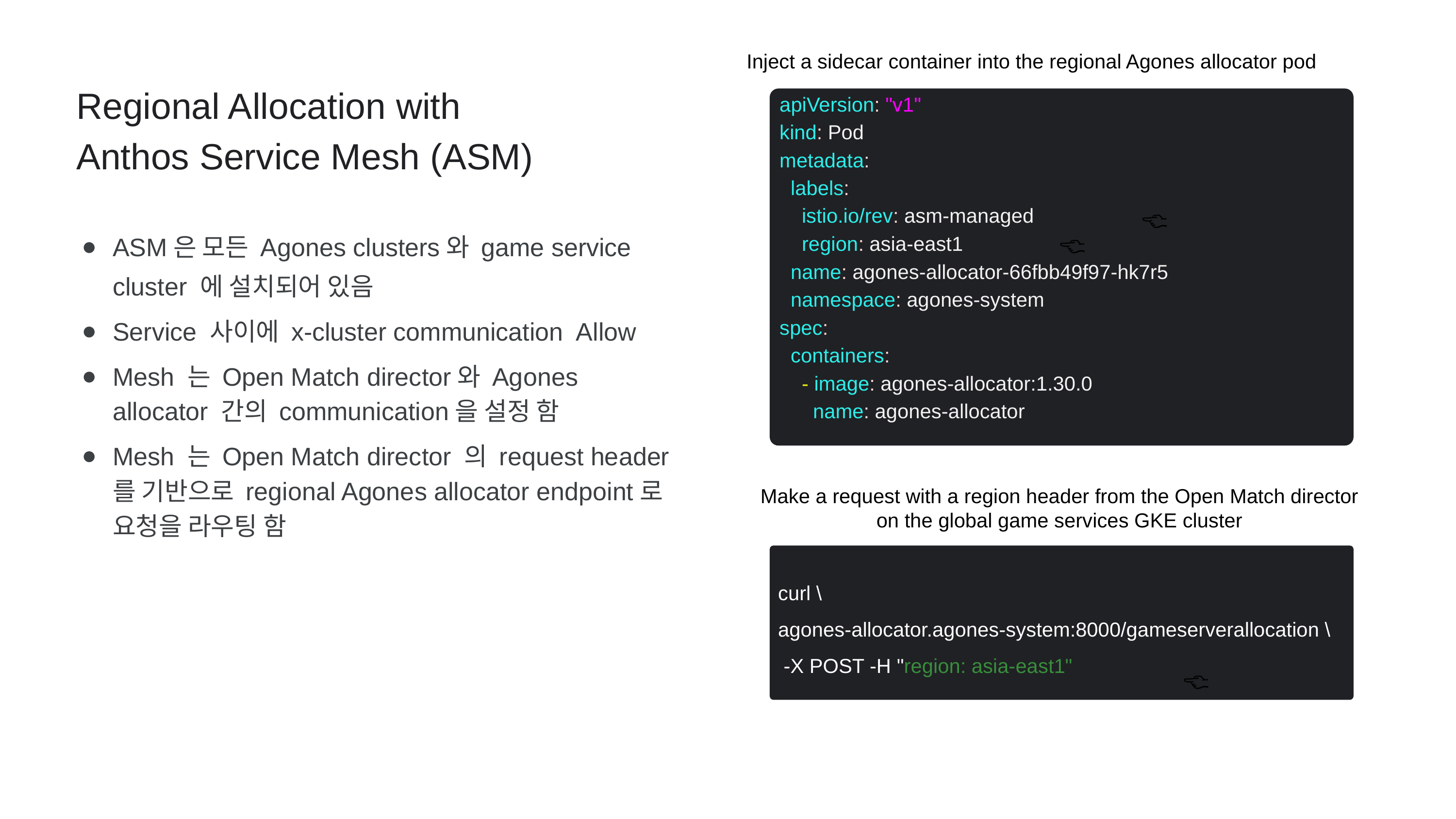

Inject a sidecar container into the regional Agones allocator pod
Regional Allocation with
Anthos Service Mesh (ASM)
apiVersion: "v1"
kind: Pod
metadata:
  labels:
    istio.io/rev: asm-managed
    region: asia-east1
  name: agones-allocator-66fbb49f97-hk7r5
  namespace: agones-system
spec:
  containers:
    - image: agones-allocator:1.30.0
      name: agones-allocator

👈
👈
ASM은 모든 Agones clusters와 game service cluster 에 설치되어 있음
Service 사이에 x-cluster communication  Allow
Mesh 는 Open Match director와 Agones allocator 간의 communication을 설정 함
Mesh 는 Open Match director 의 request header를 기반으로 regional Agones allocator endpoint로 요청을 라우팅 함
Make a request with a region header from the Open Match director on the global game services GKE cluster

curl \
agones-allocator.agones-system:8000/gameserverallocation \
 -X POST -H "region: asia-east1"
👈